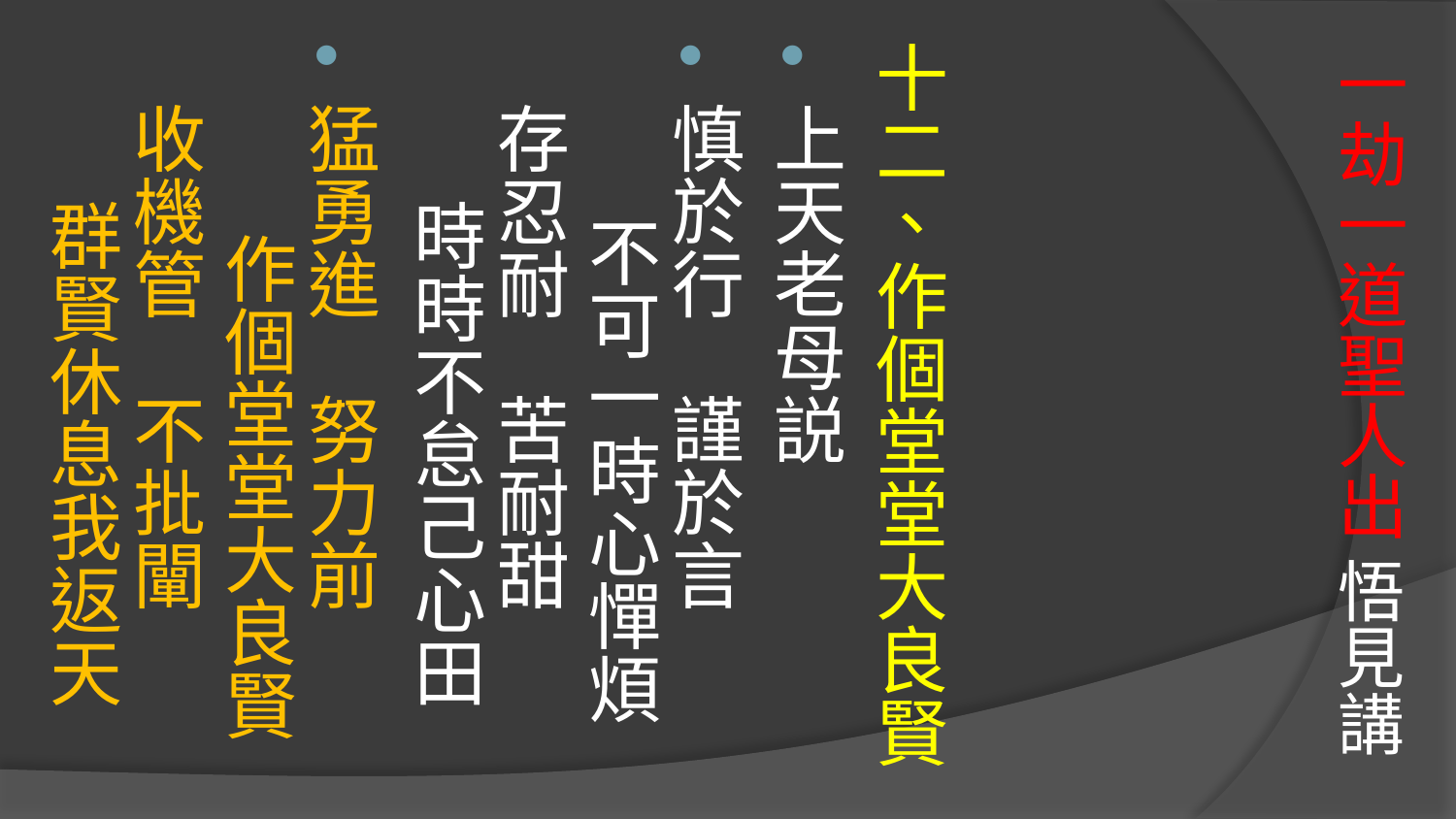

# 一劫一道聖人出 悟見講
十二、作個堂堂大良賢
上天老母説
慎於行　謹於言　              不可一時心憚煩
存忍耐　苦耐甜　             時時不怠己心田
猛勇進　努力前　               作個堂堂大良賢
收機管　不批闡　             群賢休息我返天